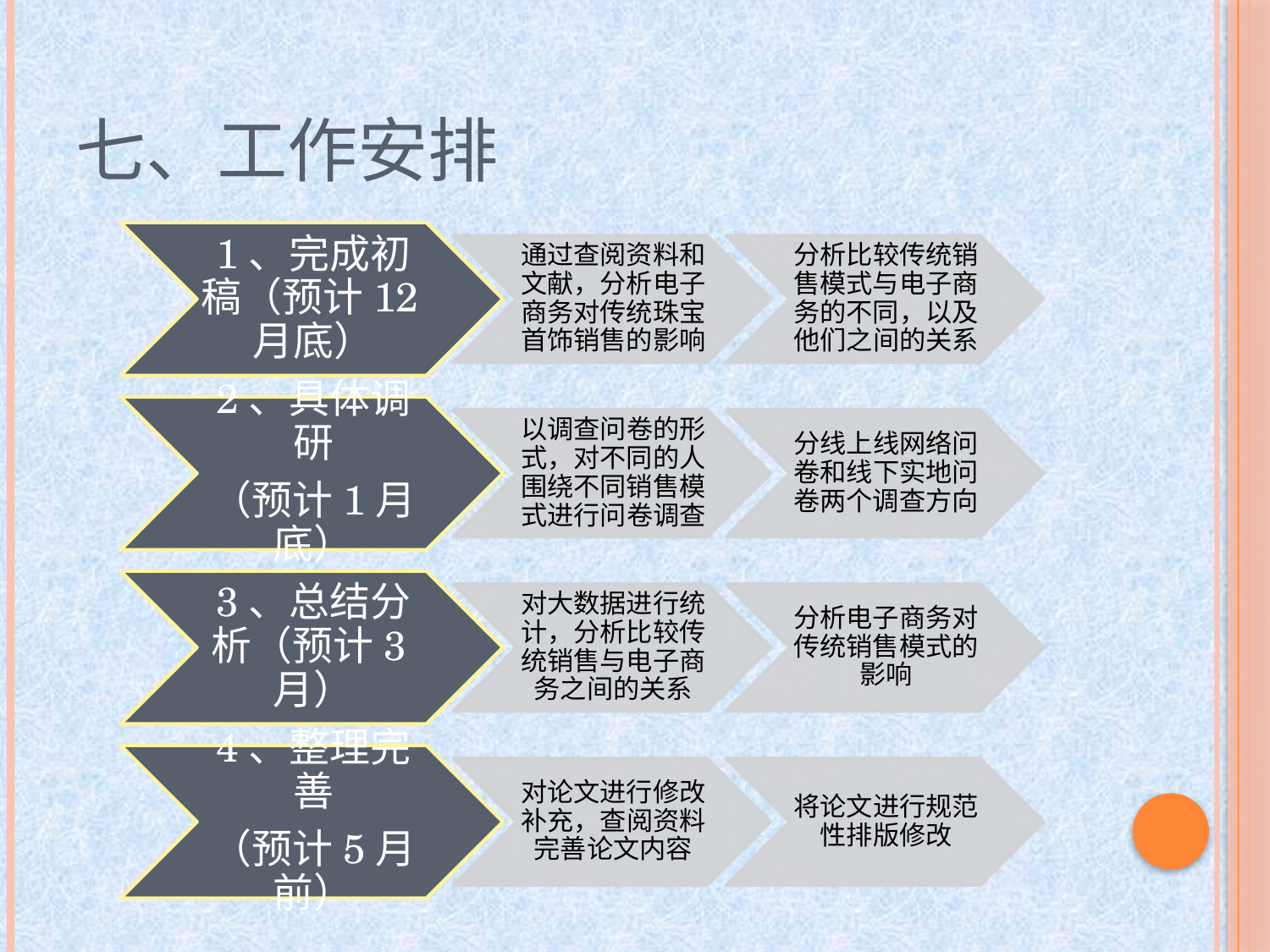

# 七、工作安排
1、完成初稿（预计12月底）
通过查阅资料和文献，分析电子商务对传统珠宝首饰销售的影响
分析比较传统销售模式与电子商务的不同，以及他们之间的关系
2、具体调研
（预计1月底）
以调查问卷的形式，对不同的人围绕不同销售模式进行问卷调查
分线上线网络问卷和线下实地问卷两个调查方向
3、总结分析（预计3月）
对大数据进行统计，分析比较传统销售与电子商务之间的关系
分析电子商务对传统销售模式的影响
4、整理完善
（预计5月前）
对论文进行修改补充，查阅资料完善论文内容
将论文进行规范性排版修改